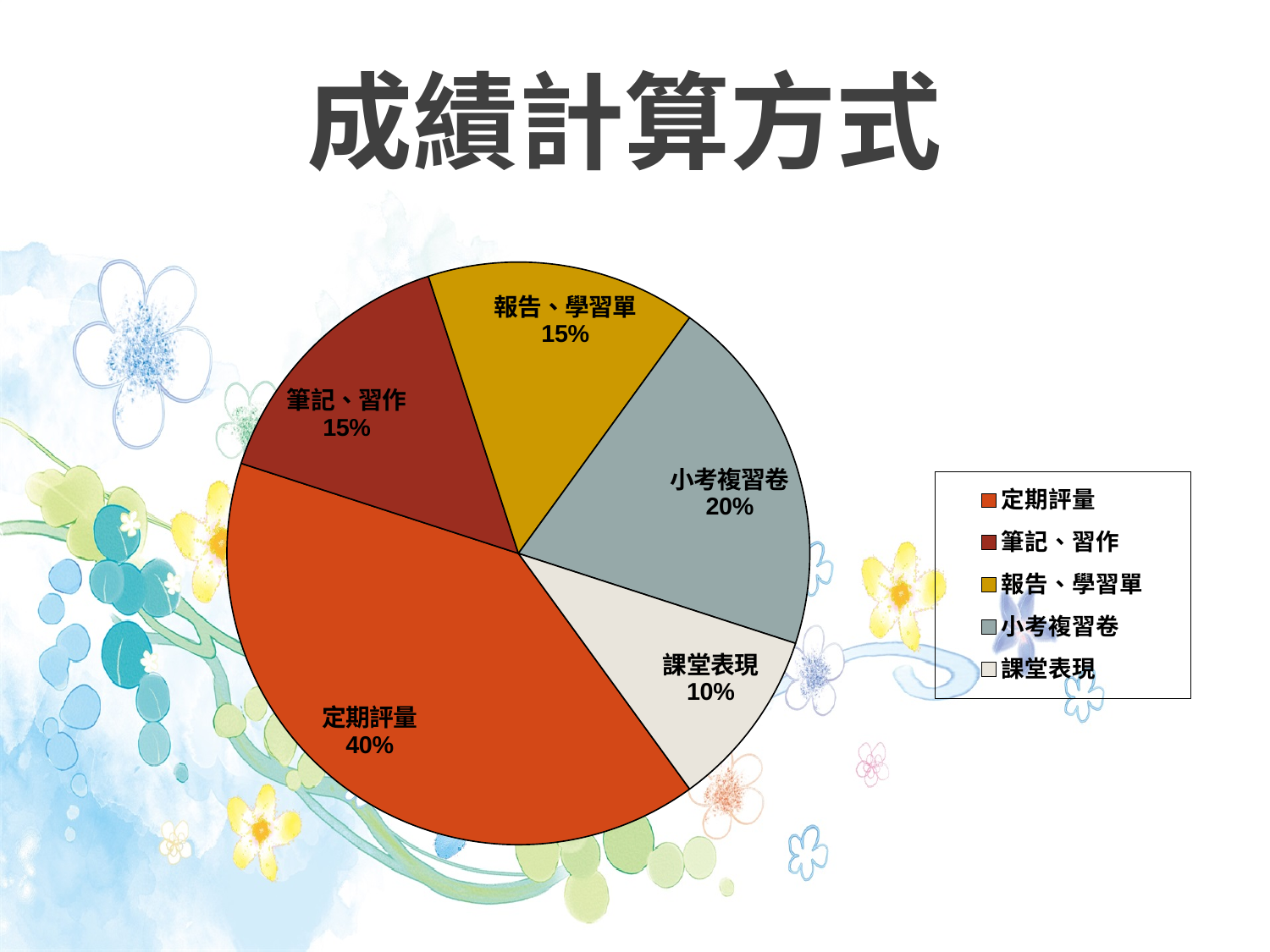

# 成績計算方式

### Chart

| Category | 成績比重 |
|---|---|
| 定期評量 | 40.0 |
| 筆記、習作 | 15.0 |
| 報告、學習單 | 15.0 |
| 小考複習卷 | 20.0 |
| 課堂表現 | 10.0 |